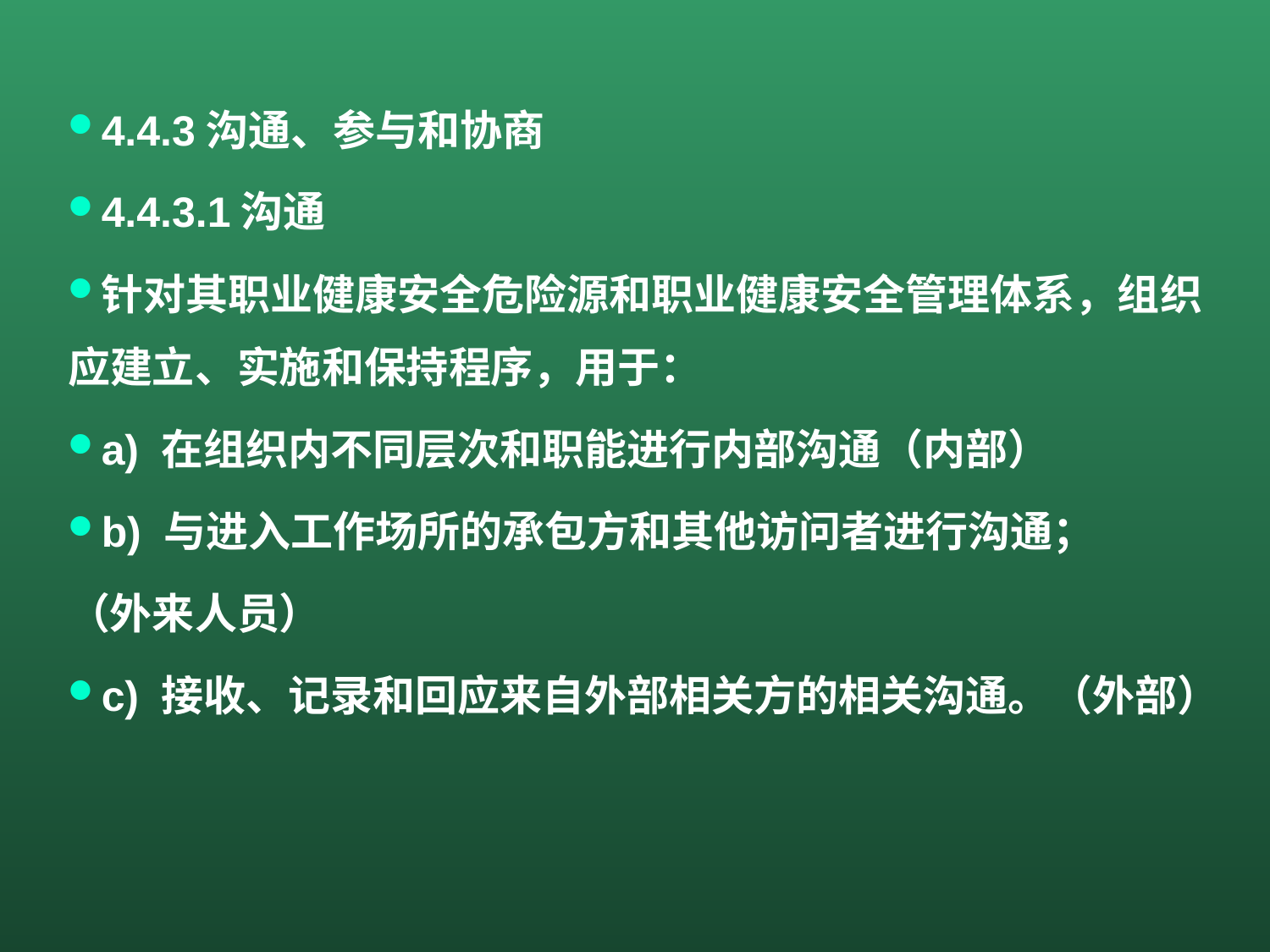

4.4.3沟通、参与和协商
4.4.3.1沟通
针对其职业健康安全危险源和职业健康安全管理体系，组织应建立、实施和保持程序，用于：
a) 在组织内不同层次和职能进行内部沟通（内部）
b) 与进入工作场所的承包方和其他访问者进行沟通；
（外来人员）
c) 接收、记录和回应来自外部相关方的相关沟通。（外部）